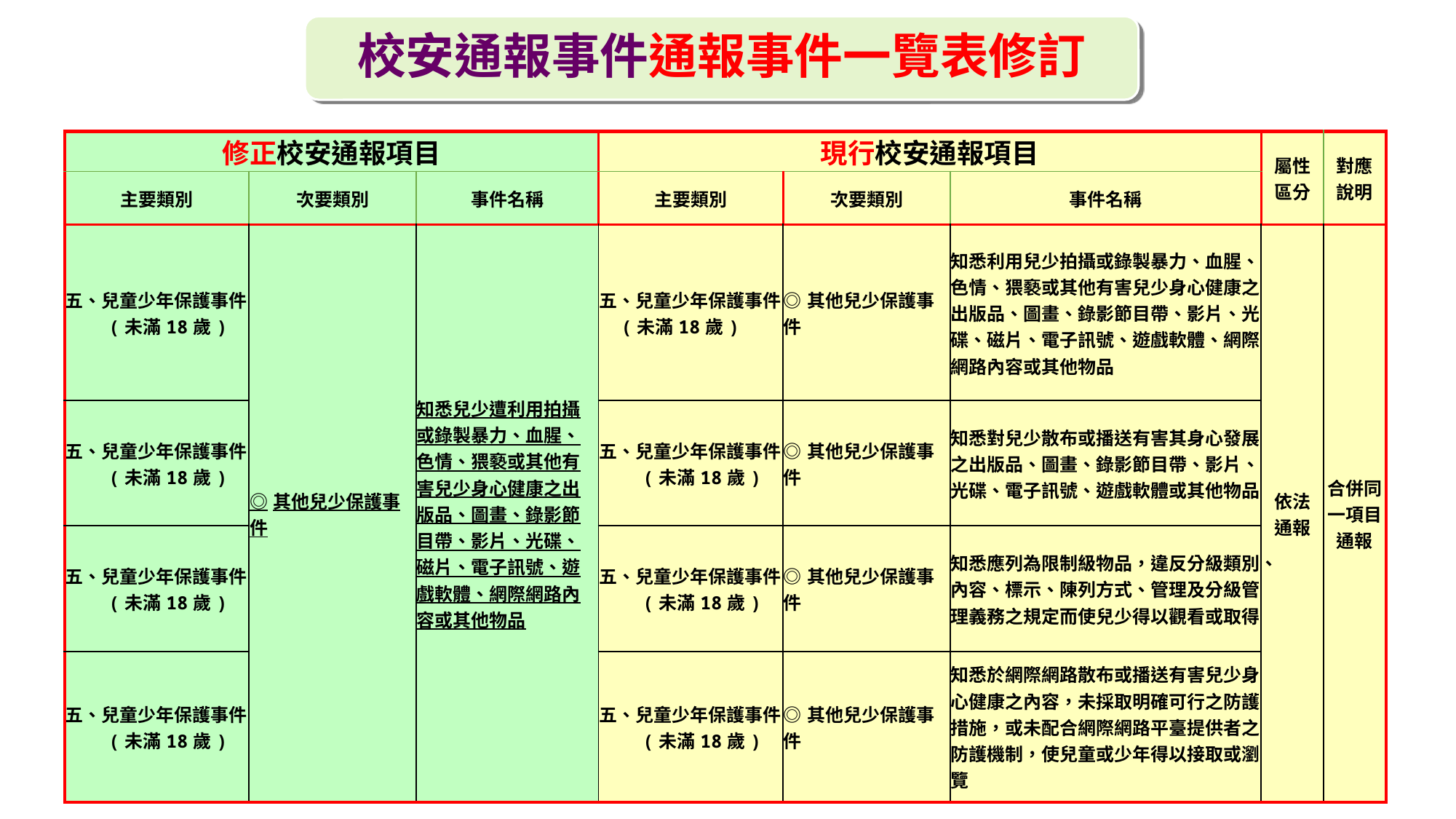

校安通報事件通報事件一覽表修訂

| 修正校安通報項目 |  |  | 現行校安通報項目 |  |  | 屬性 區分 | 對應 說明 |
| --- | --- | --- | --- | --- | --- | --- | --- |
| 主要類別 | 次要類別 | 事件名稱 | 主要類別 | 次要類別 | 事件名稱 |  |  |
| 五、兒童少年保護事件 (未滿18歲) | ◎其他兒少保護事件 | 知悉兒少遭利用拍攝或錄製暴力、血腥、色情、猥褻或其他有害兒少身心健康之出版品、圖畫、錄影節目帶、影片、光碟、磁片、電子訊號、遊戲軟體、網際網路內容或其他物品 | 五、兒童少年保護事件 (未滿18歲) | ◎其他兒少保護事件 | 知悉利用兒少拍攝或錄製暴力、血腥、色情、猥褻或其他有害兒少身心健康之出版品、圖畫、錄影節目帶、影片、光碟、磁片、電子訊號、遊戲軟體、網際網路內容或其他物品 | 依法 通報 | 合併同一項目通報 |
| 五、兒童少年保護事件 (未滿18歲) |  |  | 五、兒童少年保護事件 (未滿18歲) | ◎其他兒少保護事件 | 知悉對兒少散布或播送有害其身心發展之出版品、圖畫、錄影節目帶、影片、光碟、電子訊號、遊戲軟體或其他物品 |  |  |
| 五、兒童少年保護事件 (未滿18歲) |  |  | 五、兒童少年保護事件 (未滿18歲) | ◎其他兒少保護事件 | 知悉應列為限制級物品，違反分級類別、內容、標示、陳列方式、管理及分級管理義務之規定而使兒少得以觀看或取得 |  |  |
| 五、兒童少年保護事件 (未滿18歲) |  |  | 五、兒童少年保護事件 (未滿18歲) | ◎其他兒少保護事件 | 知悉於網際網路散布或播送有害兒少身心健康之內容，未採取明確可行之防護措施，或未配合網際網路平臺提供者之防護機制，使兒童或少年得以接取或瀏覽 |  |  |